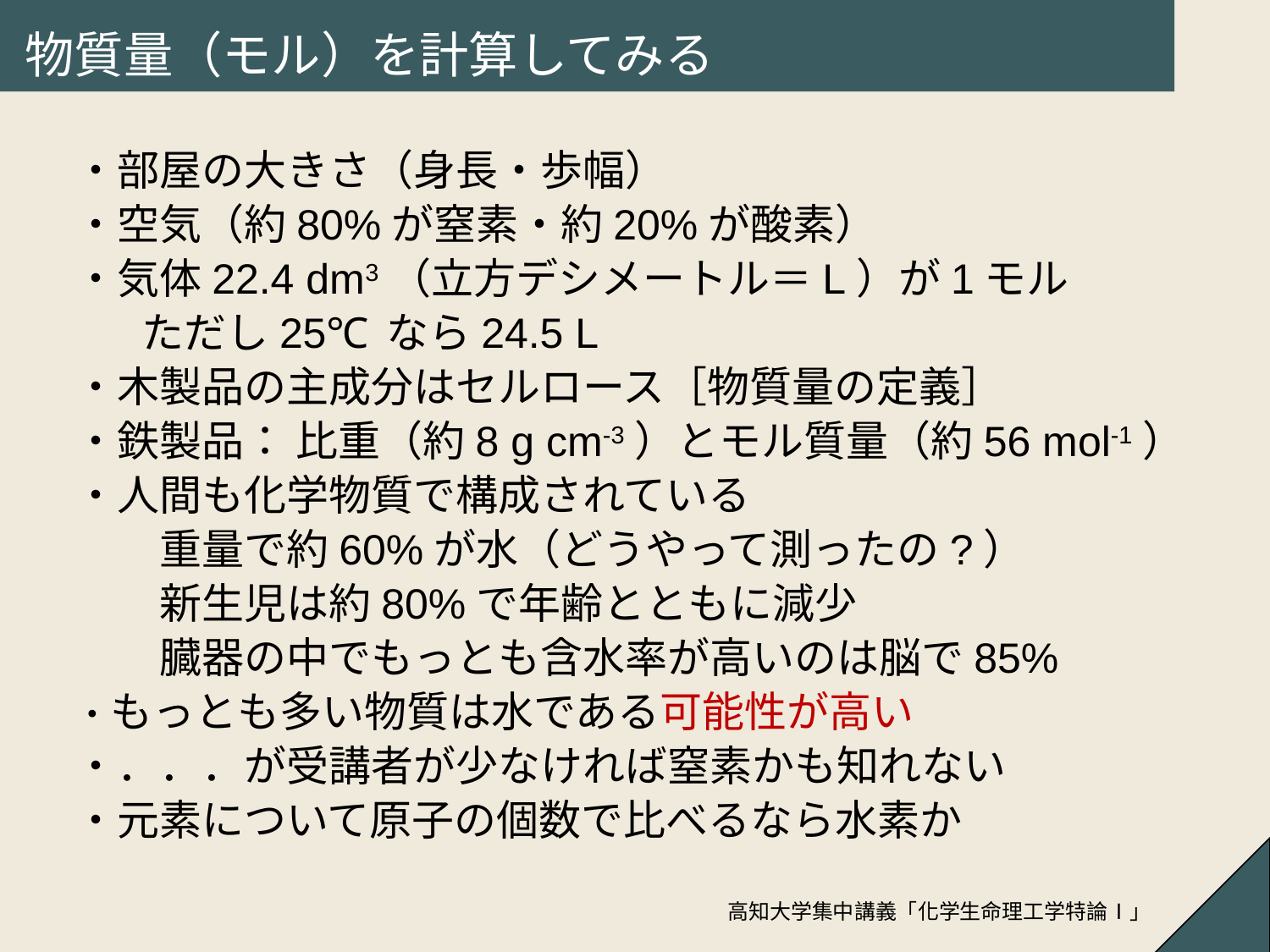

# 物質量（モル）を計算してみる
・部屋の大きさ（身長・歩幅）
・空気（約80%が窒素・約20%が酸素）
・気体22.4 dm3（立方デシメートル＝L）が1モル
	 ただし25℃なら24.5 L
・木製品の主成分はセルロース［物質量の定義］
・鉄製品： 比重（約8 g cm-3）とモル質量（約56 mol-1）
・人間も化学物質で構成されている
　　重量で約60%が水（どうやって測ったの?）
　　新生児は約80%で年齢とともに減少
　　臓器の中でもっとも含水率が高いのは脳で85%
・もっとも多い物質は水である可能性が高い
・．．．が受講者が少なければ窒素かも知れない
・元素について原子の個数で比べるなら水素か